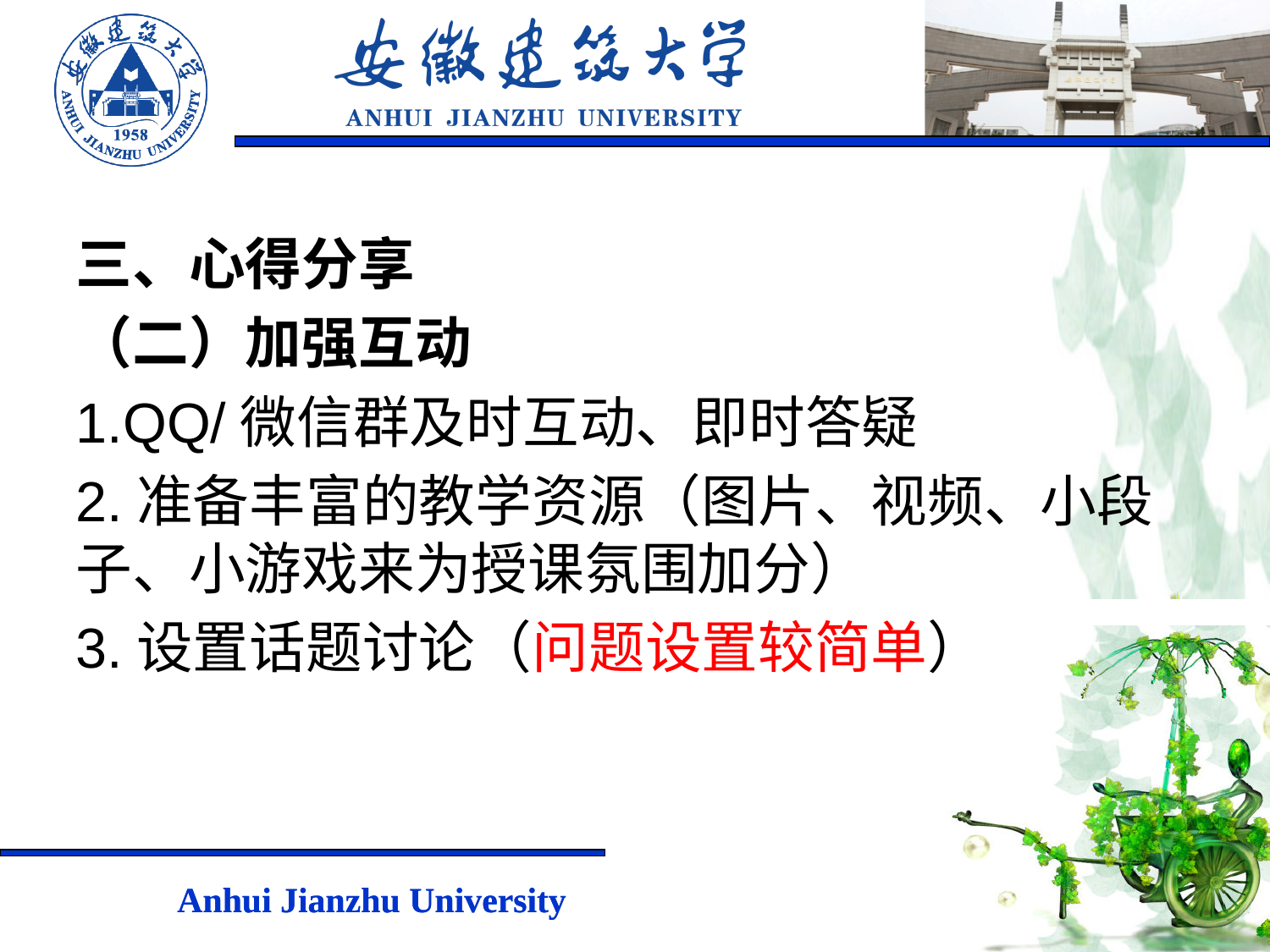

三、心得分享
（二）加强互动
1.QQ/微信群及时互动、即时答疑
2.准备丰富的教学资源（图片、视频、小段子、小游戏来为授课氛围加分）
3.设置话题讨论（问题设置较简单）